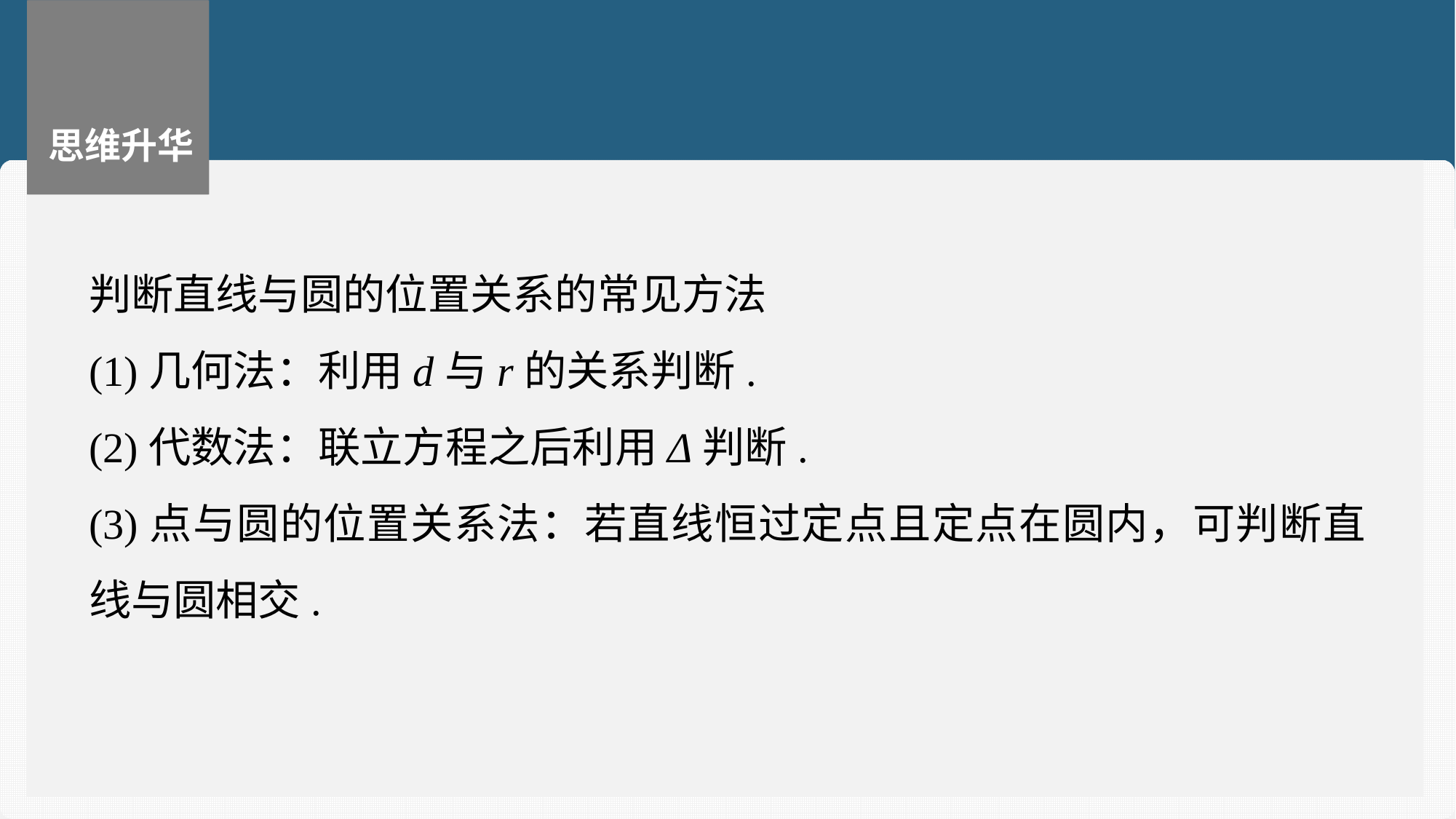

思维升华
判断直线与圆的位置关系的常见方法
(1)几何法：利用d与r的关系判断.
(2)代数法：联立方程之后利用Δ判断.
(3)点与圆的位置关系法：若直线恒过定点且定点在圆内，可判断直线与圆相交.